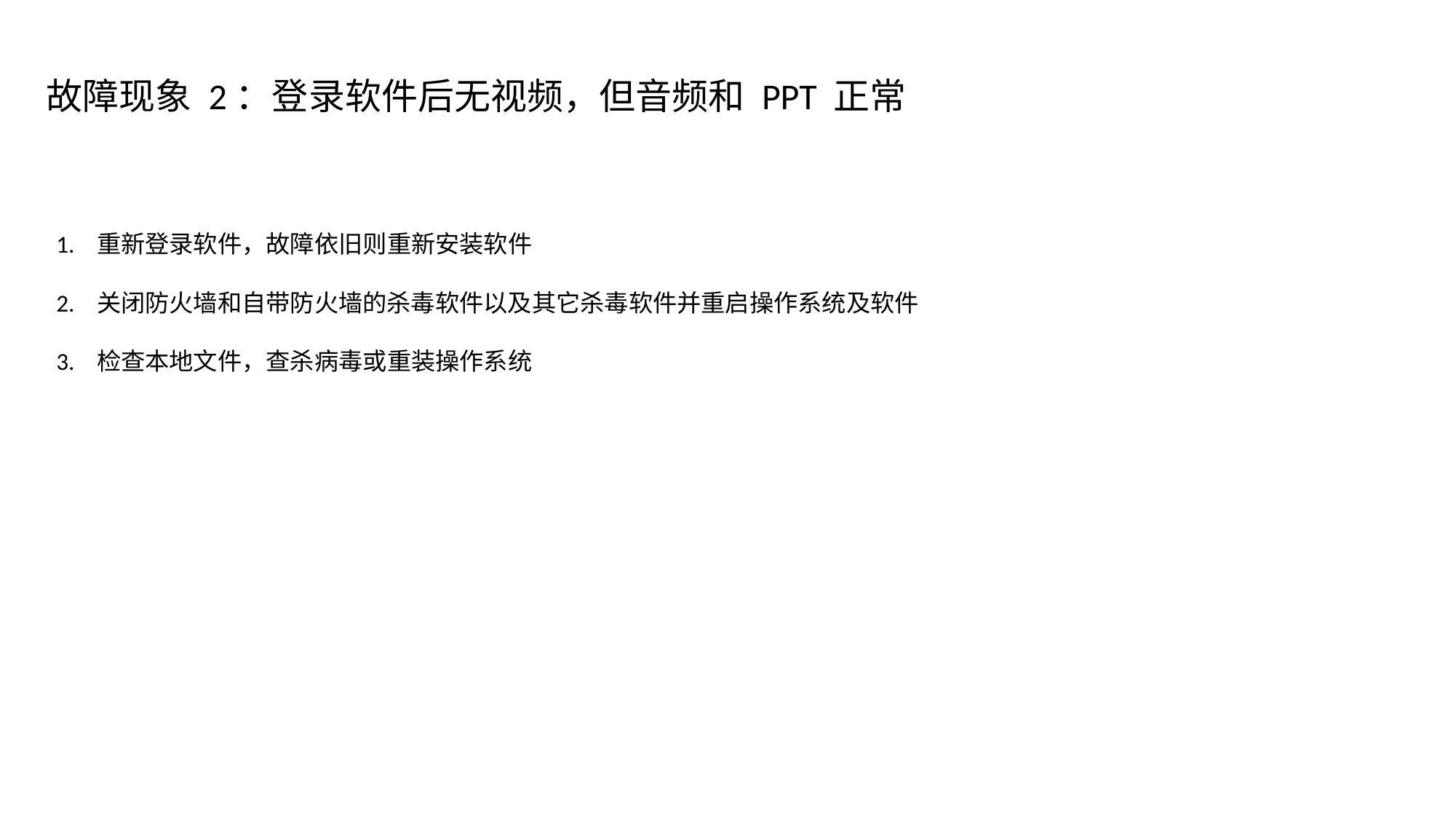

# 故障现象 2：登录软件后无视频，但音频和 PPT 正常
1.   重新登录软件，故障依旧则重新安装软件
2.   关闭防火墙和自带防火墙的杀毒软件以及其它杀毒软件并重启操作系统及软件
3.   检查本地文件，查杀病毒或重装操作系统